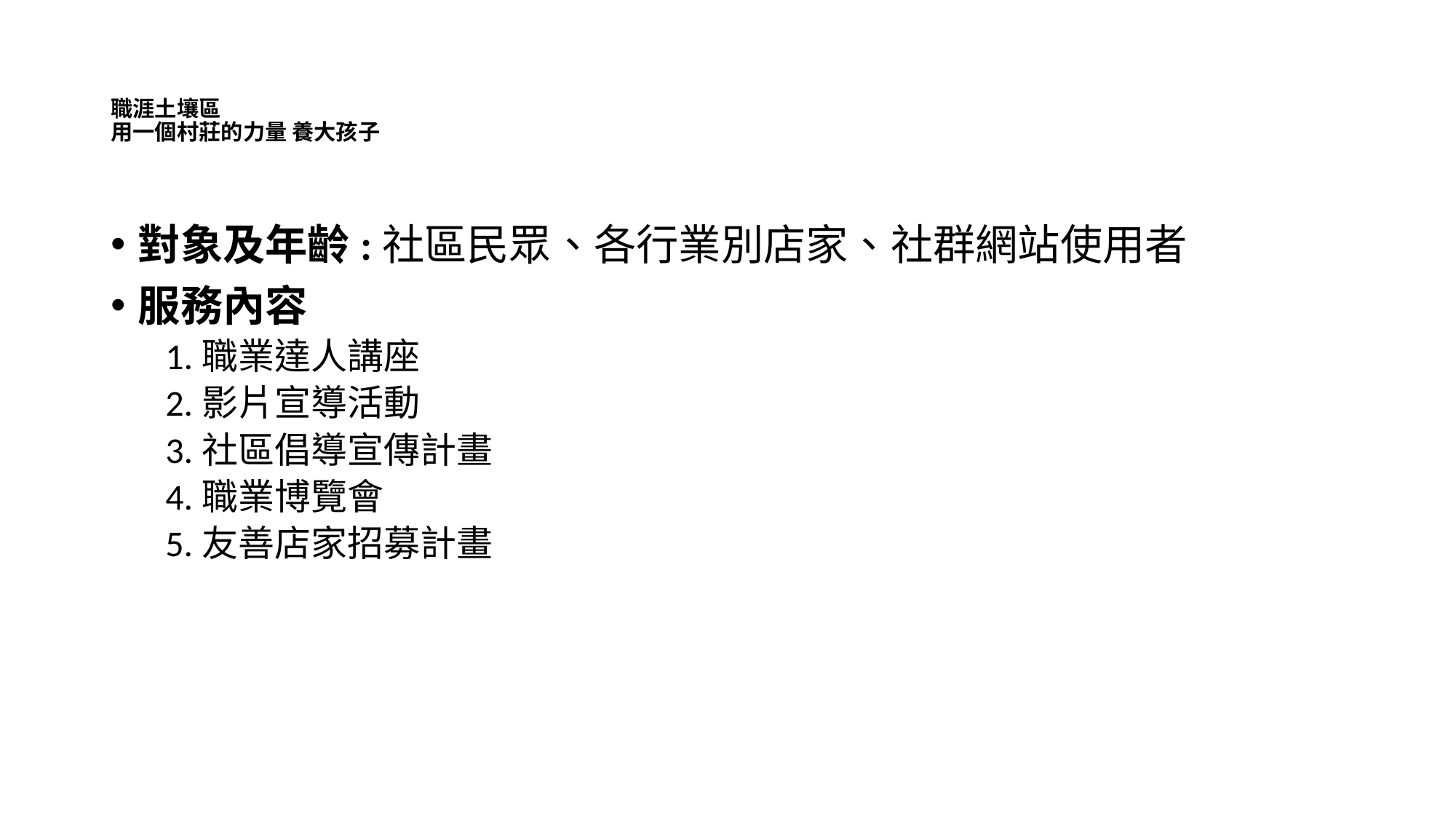

# 職涯土壤區 用一個村莊的力量 養大孩子
對象及年齡:社區民眾、各行業別店家、社群網站使用者
服務內容
1.職業達人講座
2.影片宣導活動
3.社區倡導宣傳計畫
4.職業博覽會
5.友善店家招募計畫